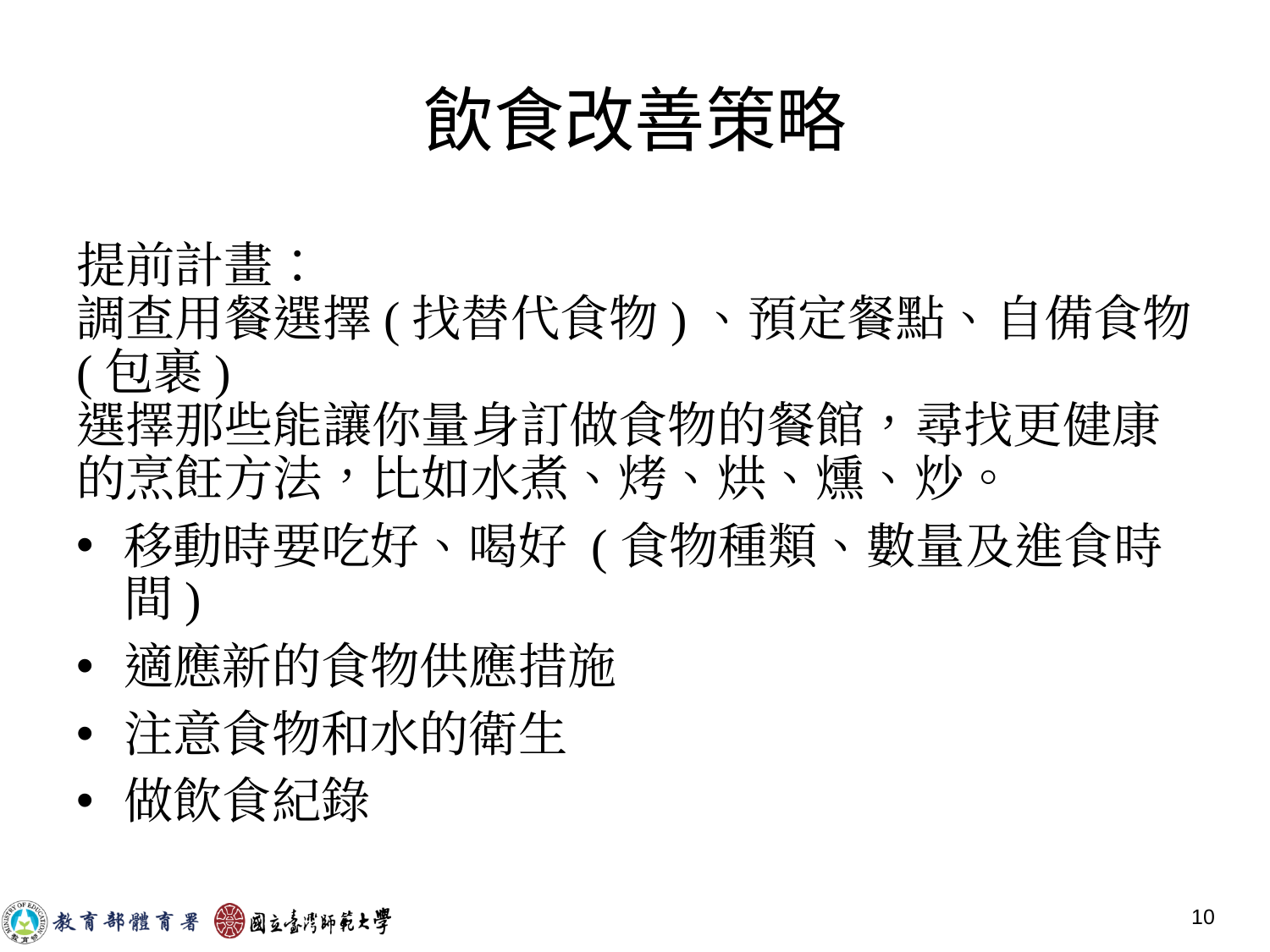

# 飲食改善策略

提前計畫：
調查用餐選擇(找替代食物)、預定餐點、自備食物(包裹)
選擇那些能讓你量身訂做食物的餐館，尋找更健康的烹飪方法，比如水煮、烤、烘、燻、炒。
移動時要吃好、喝好 (食物種類、數量及進食時間)
適應新的食物供應措施
注意食物和水的衛生
做飲食紀錄
10